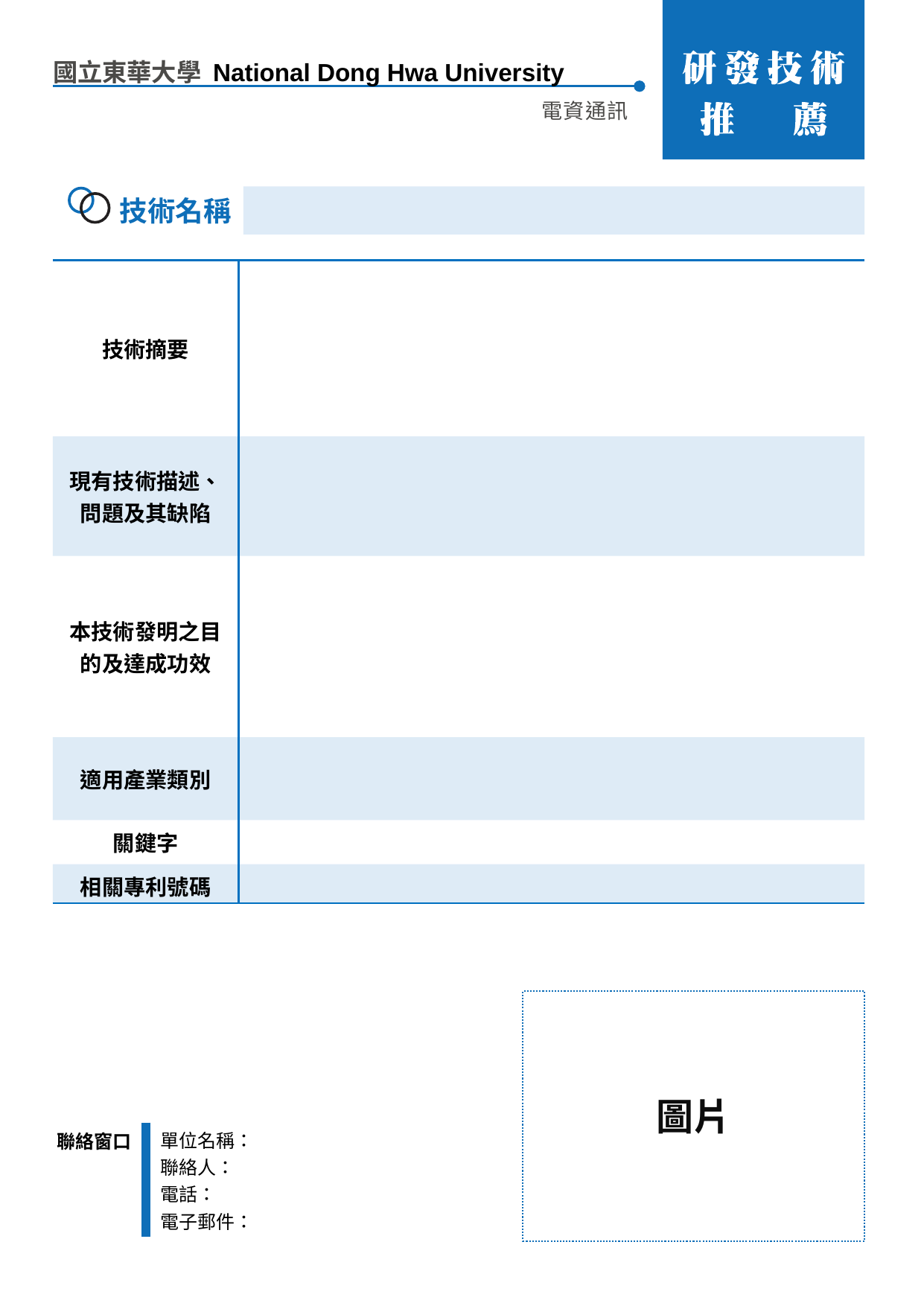

＊請自行修正校名、單位名(中+英)。

國立東華大學 National Dong Hwa University

電資通訊

技術名稱

| 技術摘要 |  |
| --- | --- |
| 現有技術描述、問題及其缺陷 |  |
| 本技術發明之目的及達成功效 |  |
| 適用產業類別 |  |
| 關鍵字 |  |
| 相關專利號碼 |  |
圖片
＊圖片數量不限
請特別注意圖片
解析度/清晰度。
單位名稱：
聯絡人：
電話：
電子郵件：
聯絡窗口